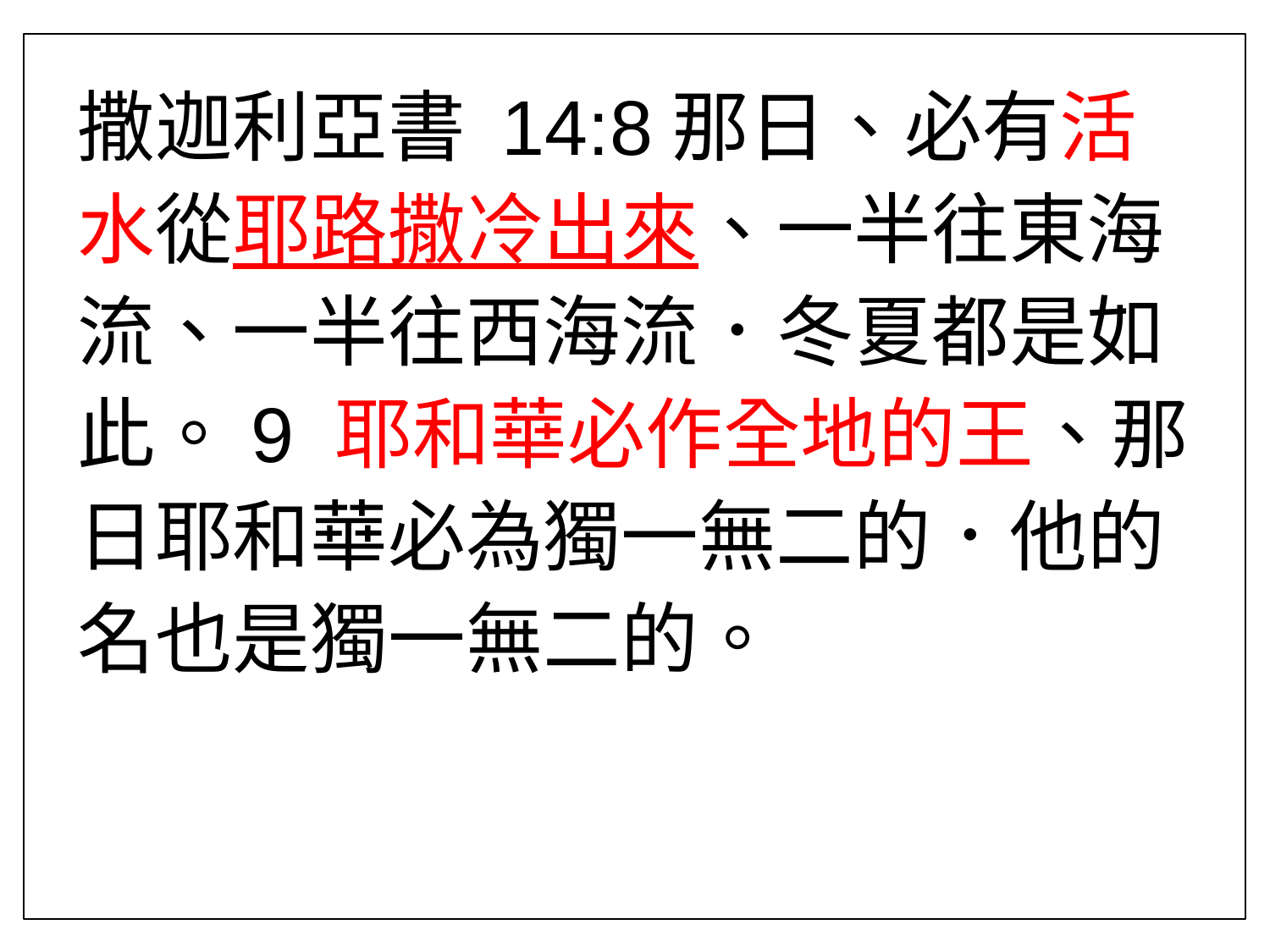

撒迦利亞書 14:8那日、必有活水從耶路撒冷出來、一半往東海流、一半往西海流．冬夏都是如此。9 耶和華必作全地的王、那日耶和華必為獨一無二的．他的名也是獨一無二的。